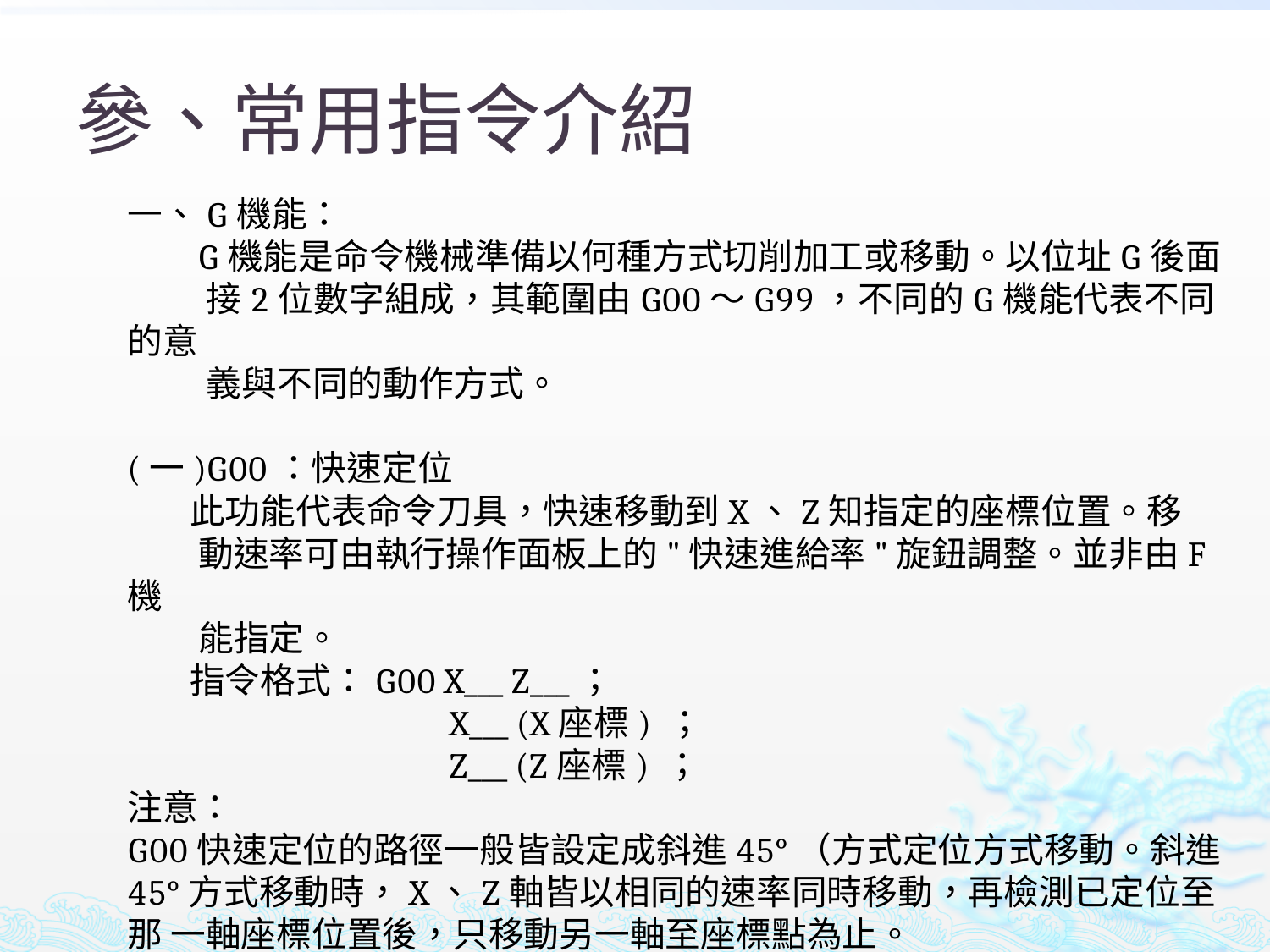

# 參、常用指令介紹
一、G機能：
         G機能是命令機械準備以何種方式切削加工或移動。以位址G後面
         接2位數字組成，其範圍由G00～G99，不同的G機能代表不同的意
         義與不同的動作方式。

(一)G00：快速定位
        此功能代表命令刀具，快速移動到X、Z知指定的座標位置。移
        動速率可由執行操作面板上的"快速進給率"旋鈕調整。並非由F機
        能指定。
        指令格式：G00 X___ Z___；
                                        X___ (X座標) ；
                                        Z___ (Z座標) ；
注意：
G00快速定位的路徑一般皆設定成斜進45°（方式定位方式移動。斜進45°方式移動時，X、Z軸皆以相同的速率同時移動，再檢測已定位至那 一軸座標位置後，只移動另一軸至座標點為止。